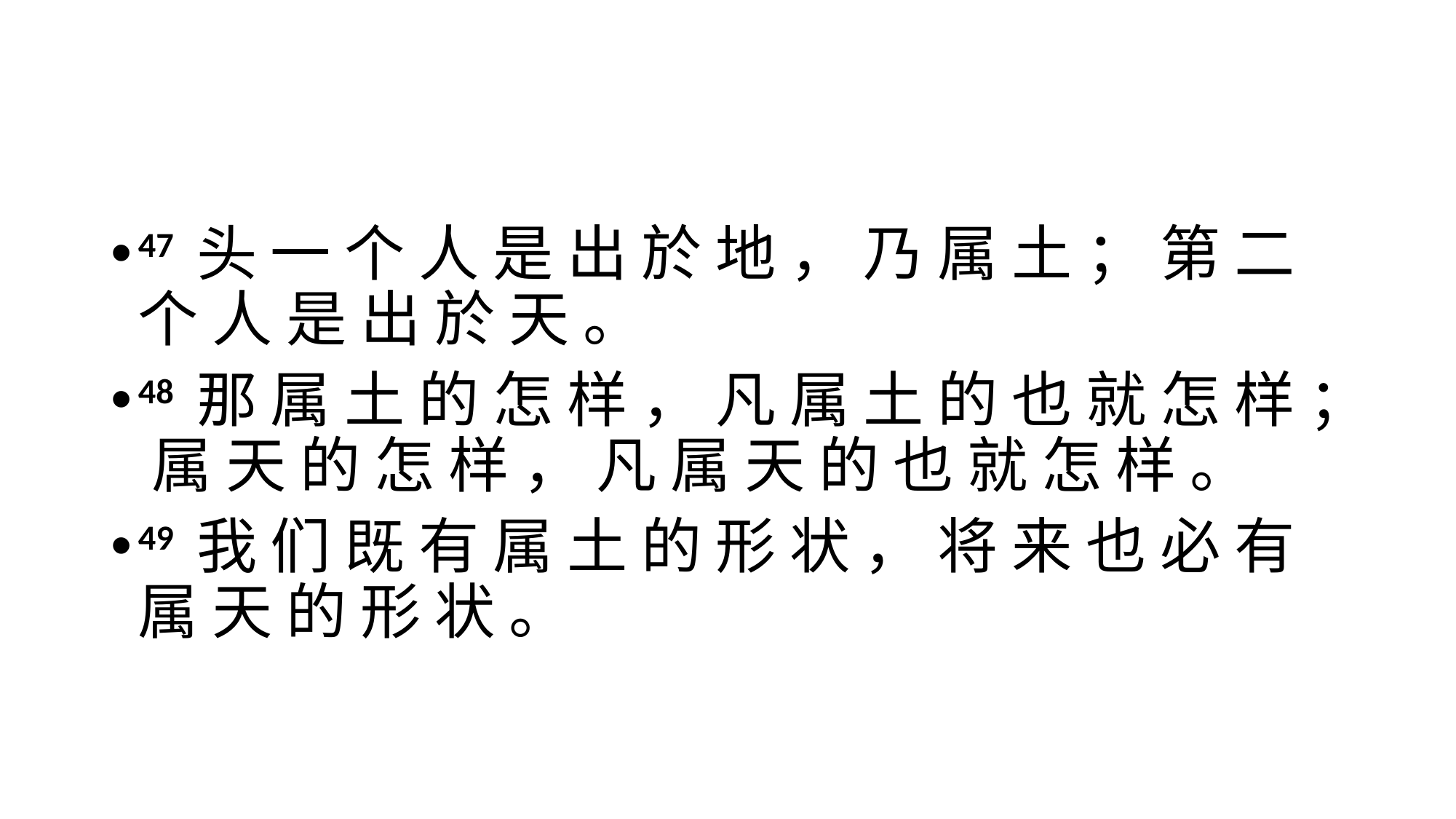

#
47 头 一 个 人 是 出 於 地 ， 乃 属 土 ； 第 二 个 人 是 出 於 天 。
48 那 属 土 的 怎 样 ， 凡 属 土 的 也 就 怎 样 ； 属 天 的 怎 样 ， 凡 属 天 的 也 就 怎 样 。
49 我 们 既 有 属 土 的 形 状 ， 将 来 也 必 有 属 天 的 形 状 。